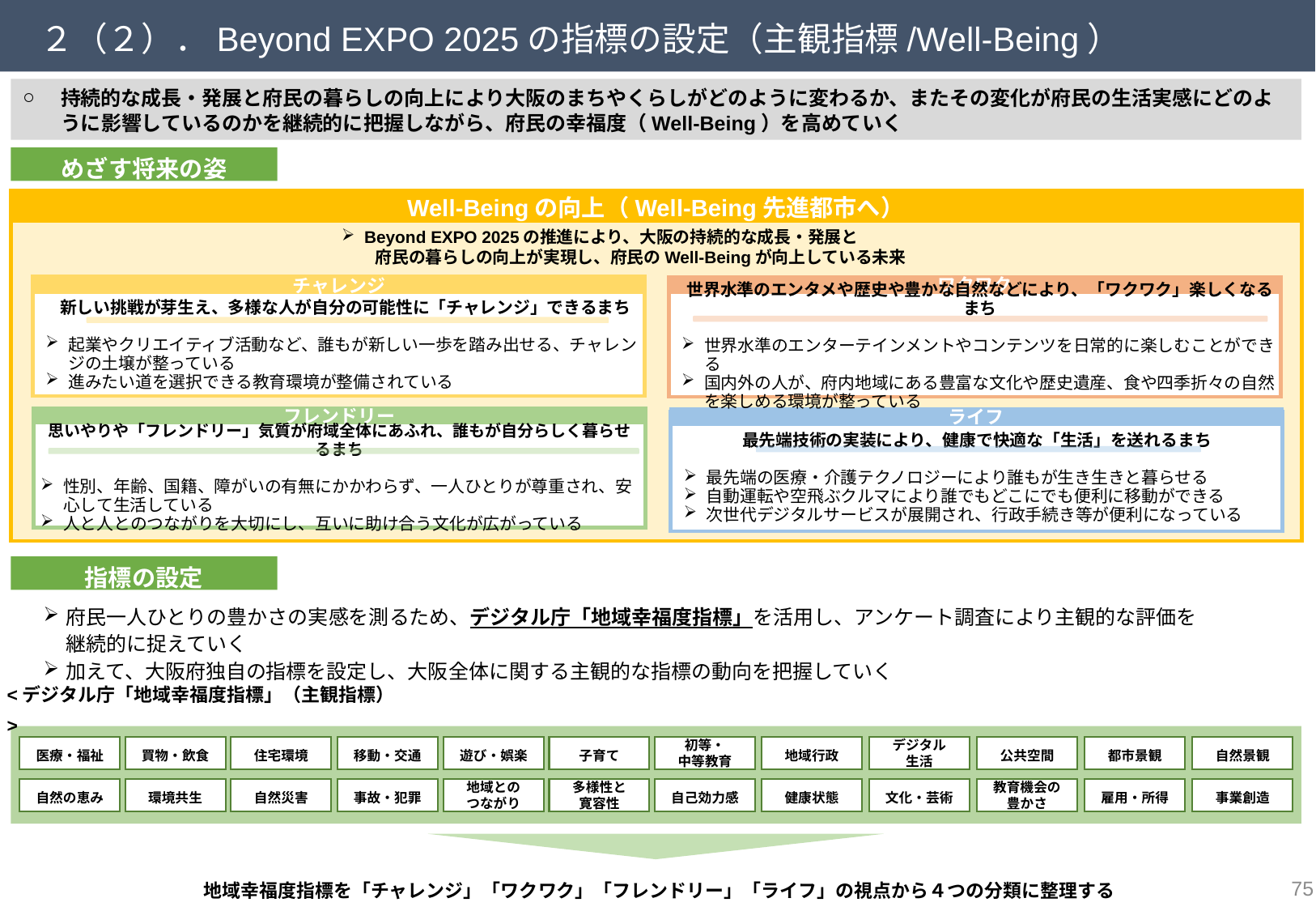

２（２）．Beyond EXPO 2025の指標の設定（主観指標/Well-Being）
持続的な成長・発展と府民の暮らしの向上により大阪のまちやくらしがどのように変わるか、またその変化が府民の生活実感にどのように影響しているのかを継続的に把握しながら、府民の幸福度（Well-Being）を高めていく
めざす将来の姿

Well-Beingの向上（Well-Being先進都市へ）
Beyond EXPO 2025の推進により、大阪の持続的な成長・発展と
　　府民の暮らしの向上が実現し、府民のWell-Beingが向上している未来

ワクワク
チャレンジ
世界水準のエンタメや歴史や豊かな自然などにより、「ワクワク」楽しくなるまち

世界水準のエンターテインメントやコンテンツを日常的に楽しむことができる
国内外の人が、府内地域にある豊富な文化や歴史遺産、食や四季折々の自然を楽しめる環境が整っている
新しい挑戦が芽生え、多様な人が自分の可能性に「チャレンジ」できるまち

起業やクリエイティブ活動など、誰もが新しい一歩を踏み出せる、チャレンジの土壌が整っている
進みたい道を選択できる教育環境が整備されている

フレンドリー
ライフ

最先端技術の実装により、健康で快適な「生活」を送れるまち

最先端の医療・介護テクノロジーにより誰もが生き生きと暮らせる
自動運転や空飛ぶクルマにより誰でもどこにでも便利に移動ができる
次世代デジタルサービスが展開され、行政手続き等が便利になっている
思いやりや「フレンドリー」気質が府域全体にあふれ、誰もが自分らしく暮らせるまち

性別、年齢、国籍、障がいの有無にかかわらず、一人ひとりが尊重され、安心して生活している
人と人とのつながりを大切にし、互いに助け合う文化が広がっている

指標の設定
府民一人ひとりの豊かさの実感を測るため、デジタル庁「地域幸福度指標」を活用し、アンケート調査により主観的な評価を継続的に捉えていく
加えて、大阪府独自の指標を設定し、大阪全体に関する主観的な指標の動向を把握していく
<デジタル庁「地域幸福度指標」（主観指標）>

医療・福祉
買物・飲食
住宅環境
移動・交通
遊び・娯楽
子育て
初等・
中等教育
地域行政
デジタル
生活
公共空間
都市景観
自然景観
自然の恵み
環境共生
自然災害
事故・犯罪
地域との
つながり
多様性と
寛容性
自己効力感
健康状態
文化・芸術
教育機会の豊かさ
雇用・所得
事業創造

75
地域幸福度指標を「チャレンジ」「ワクワク」「フレンドリー」「ライフ」の視点から４つの分類に整理する